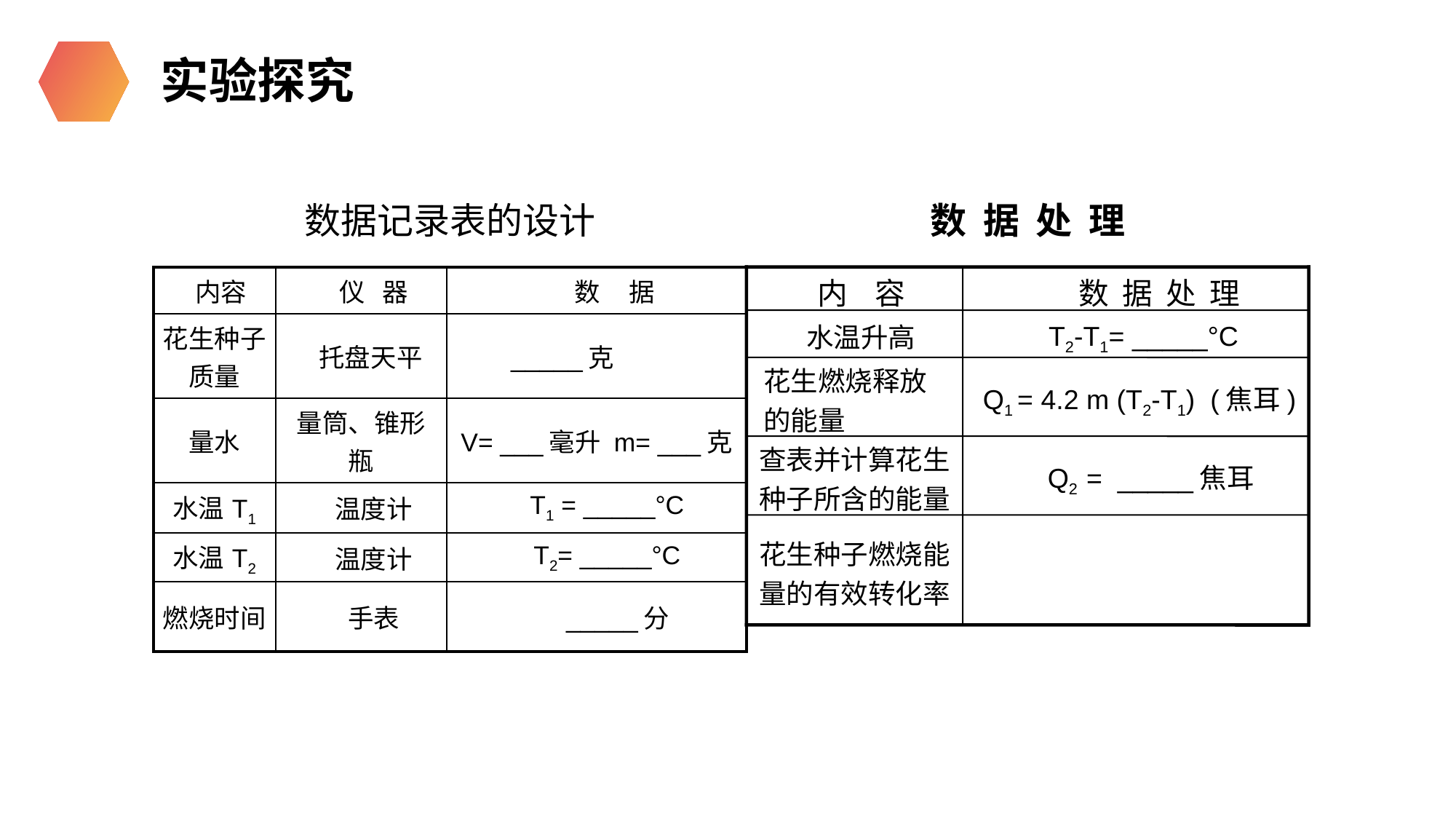

实验探究
数据记录表的设计
数  据  处  理
| 内容 | 仪 器 | 数 据 |
| --- | --- | --- |
| 花生种子质量 | 托盘天平 | \_\_\_\_\_克 |
| 量水 | 量筒、锥形瓶 | V= \_\_\_毫升 m= \_\_\_克 |
| 水温T1 | 温度计 | T1 = \_\_\_\_\_°C |
| 水温T2 | 温度计 | T2= \_\_\_\_\_°C |
| 燃烧时间 | 手表 | \_\_\_\_\_分 |
  内    容

      数  据  处  理

 水温升高

  T2-T1= _____°C
花生燃烧释放    的能量

 Q1 = 4.2 m (T2-T1)  (焦耳)
查表并计算花生种子所含的能量

    Q2  =  _____焦耳
花生种子燃烧能量的有效转化率